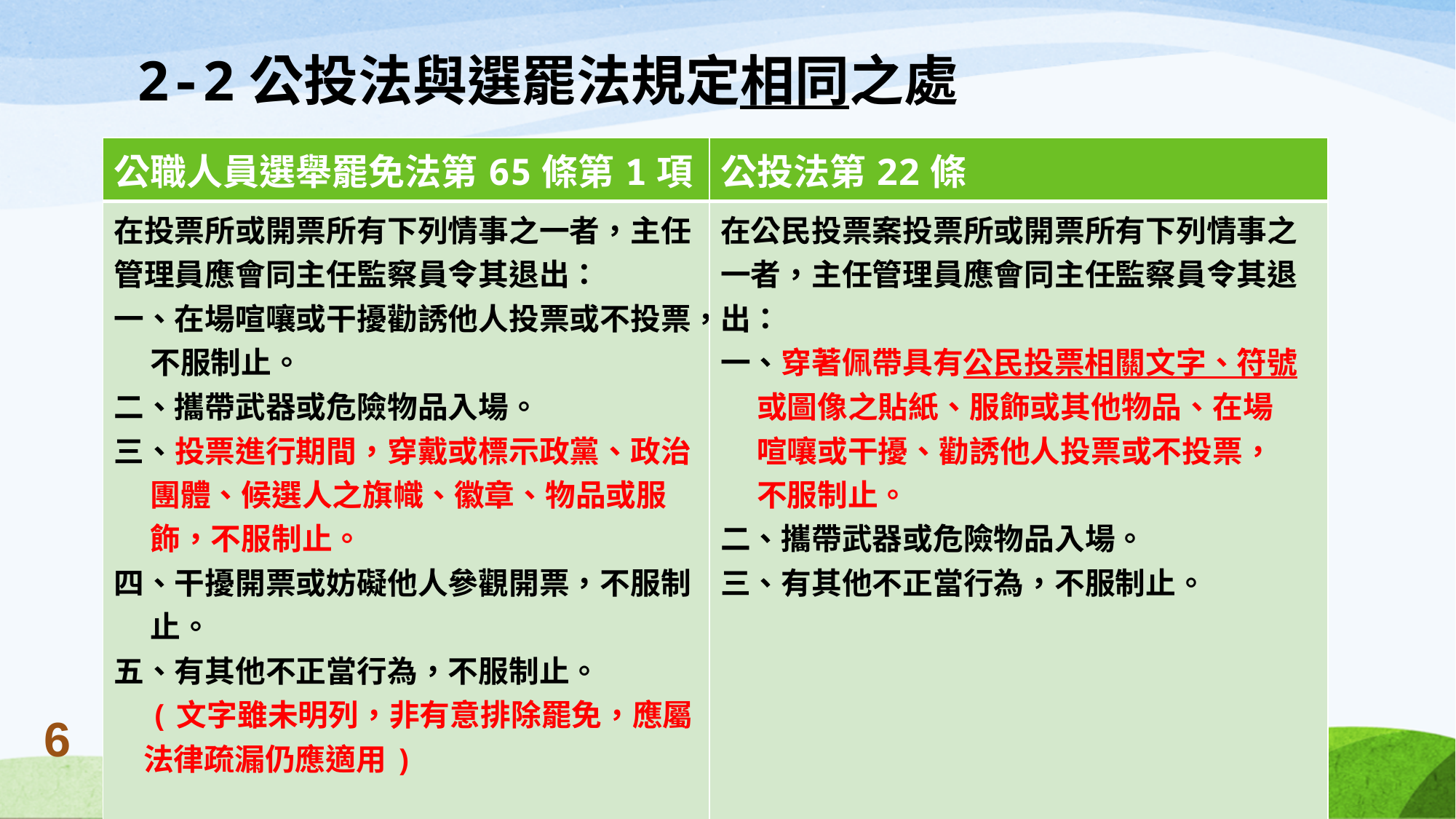

# 2-2公投法與選罷法規定相同之處
| 公職人員選舉罷免法第65條第1項 | 公投法第22條 |
| --- | --- |
| 在投票所或開票所有下列情事之一者，主任管理員應會同主任監察員令其退出： 一、在場喧嚷或干擾勸誘他人投票或不投票， 不服制止。 二、攜帶武器或危險物品入場。 三、投票進行期間，穿戴或標示政黨、政治 團體、候選人之旗幟、徽章、物品或服 飾，不服制止。 四、干擾開票或妨礙他人參觀開票，不服制 止。 五、有其他不正當行為，不服制止。 (文字雖未明列，非有意排除罷免，應屬 法律疏漏仍應適用) | 在公民投票案投票所或開票所有下列情事之一者，主任管理員應會同主任監察員令其退出： 一、穿著佩帶具有公民投票相關文字、符號 或圖像之貼紙、服飾或其他物品、在場 喧嚷或干擾、勸誘他人投票或不投票， 不服制止。 二、攜帶武器或危險物品入場。 三、有其他不正當行為，不服制止。 |

6